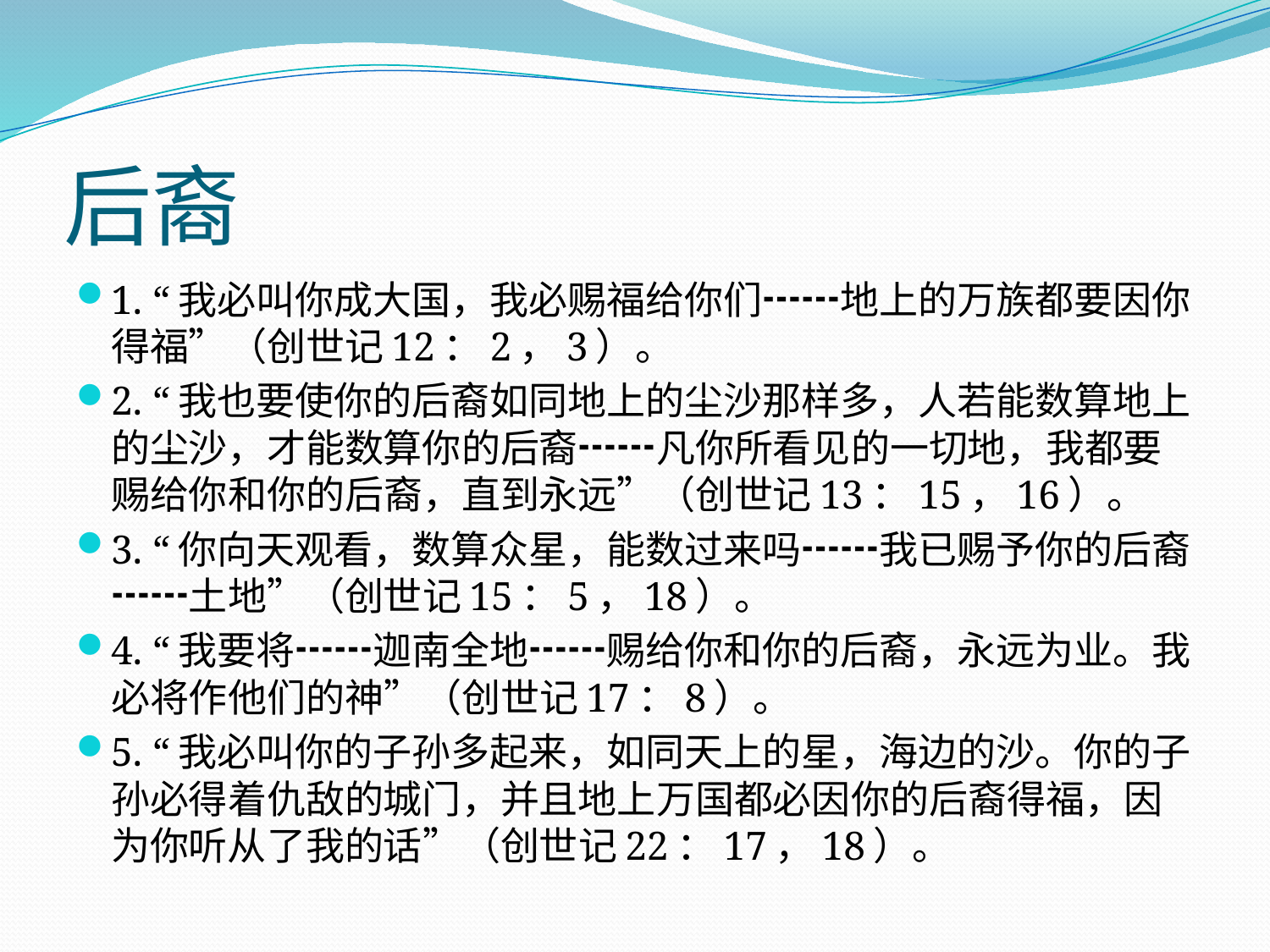

# 后裔
1. “我必叫你成大国，我必赐福给你们┅┅地上的万族都要因你得福”（创世记12：2，3）。
2. “我也要使你的后裔如同地上的尘沙那样多，人若能数算地上的尘沙，才能数算你的后裔┅┅凡你所看见的一切地，我都要赐给你和你的后裔，直到永远”（创世记13：15，16）。
3. “你向天观看，数算众星，能数过来吗┅┅我已赐予你的后裔┅┅土地”（创世记15：5，18）。
4. “我要将┅┅迦南全地┅┅赐给你和你的后裔，永远为业。我必将作他们的神”（创世记17：8）。
5. “我必叫你的子孙多起来，如同天上的星，海边的沙。你的子孙必得着仇敌的城门，并且地上万国都必因你的后裔得福，因为你听从了我的话”（创世记22：17，18）。